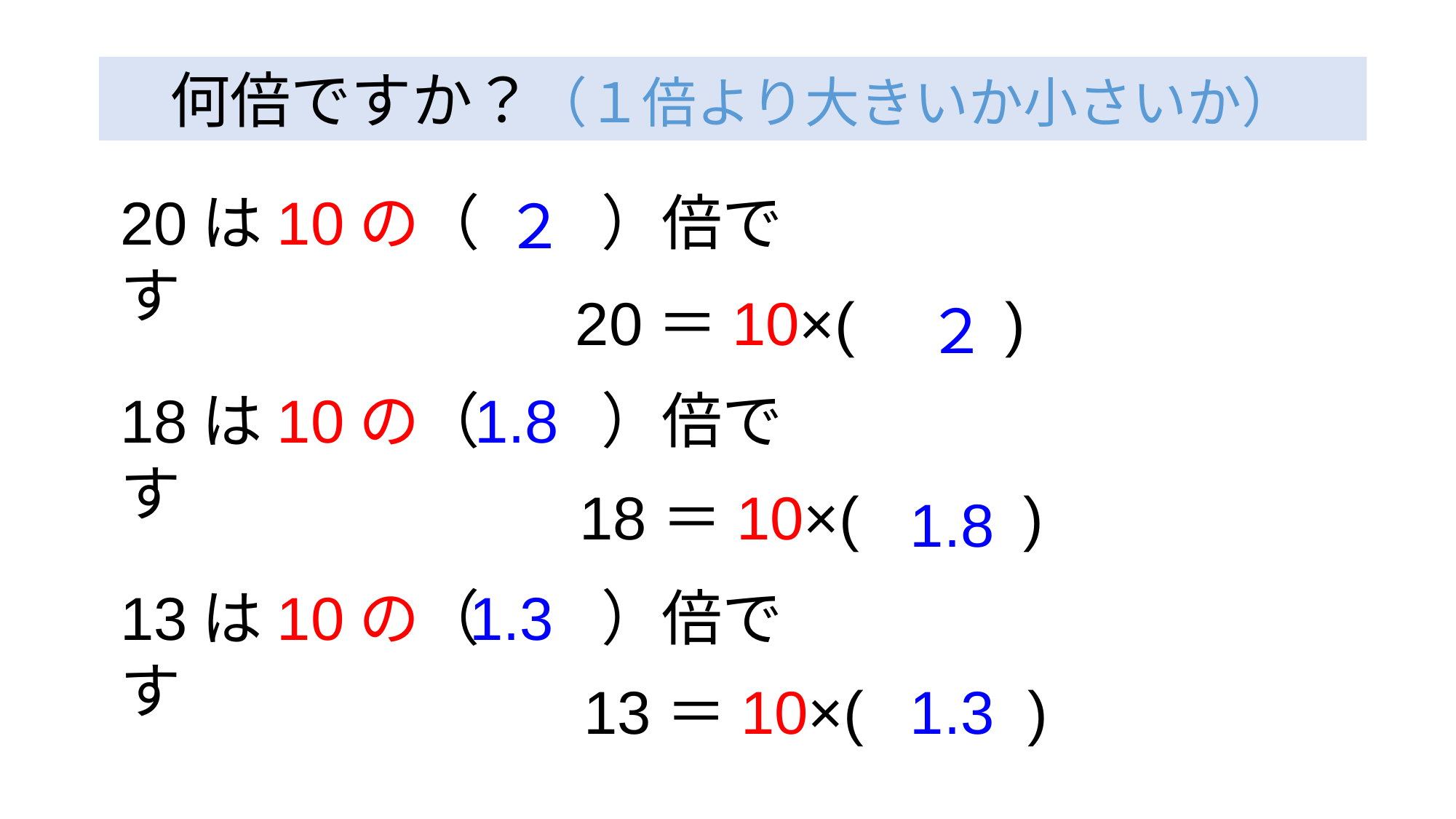

何倍ですか？（１倍より大きいか小さいか）
20は10の（　　）倍です
２
20＝10×(　　)
２
18は10の（　　）倍です
1.8
18＝10×(　 　)
1.8
13は10の（　　）倍です
1.3
13＝10×(　　 )
1.3